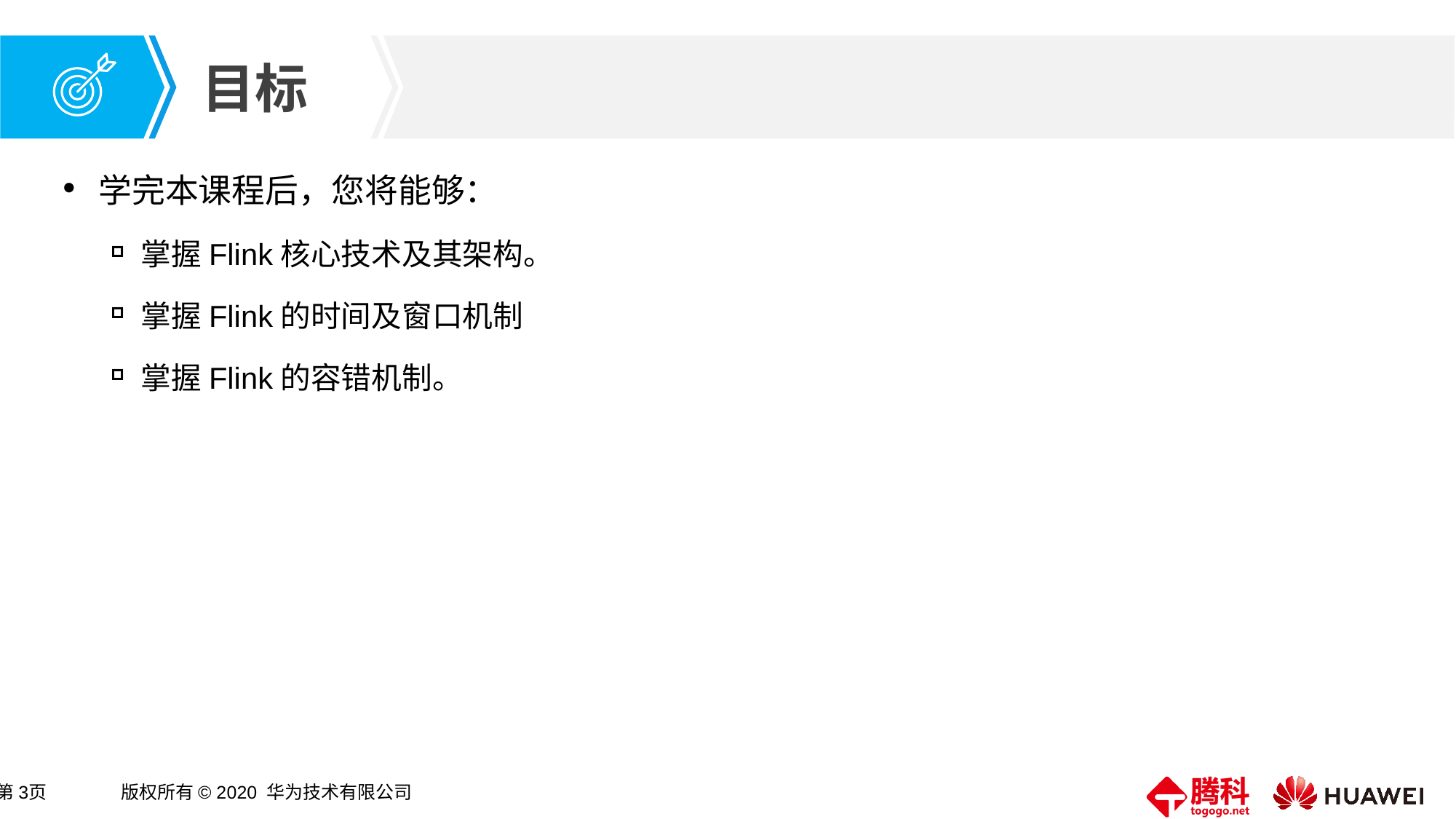

学完本课程后，您将能够：
掌握Flink核心技术及其架构。
掌握Flink的时间及窗口机制
掌握Flink的容错机制。